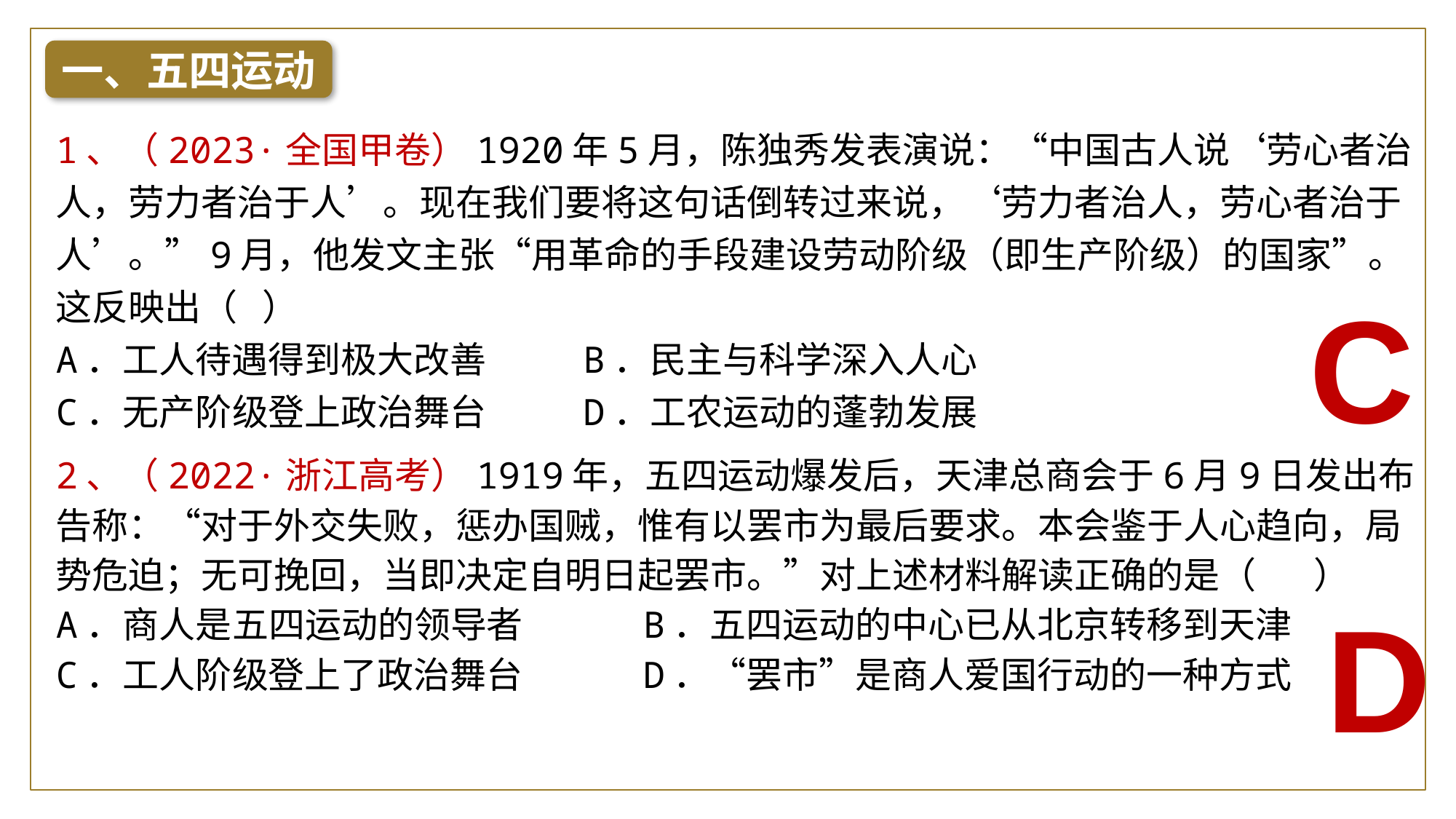

一、五四运动
1、（2023·全国甲卷）1920年5月，陈独秀发表演说：“中国古人说‘劳心者治人，劳力者治于人’。现在我们要将这句话倒转过来说，‘劳力者治人，劳心者治于人’。”9月，他发文主张“用革命的手段建设劳动阶级（即生产阶级）的国家”。这反映出（   ）
A．工人待遇得到极大改善	          B．民主与科学深入人心
C．无产阶级登上政治舞台	          D．工农运动的蓬勃发展
C
2、（2022·浙江高考）1919年，五四运动爆发后，天津总商会于6月9日发出布告称：“对于外交失败，惩办国贼，惟有以罢市为最后要求。本会鉴于人心趋向，局势危迫；无可挽回，当即决定自明日起罢市。”对上述材料解读正确的是（       ）
A．商人是五四运动的领导者	    B．五四运动的中心已从北京转移到天津
C．工人阶级登上了政治舞台	    D．“罢市”是商人爱国行动的一种方式
D